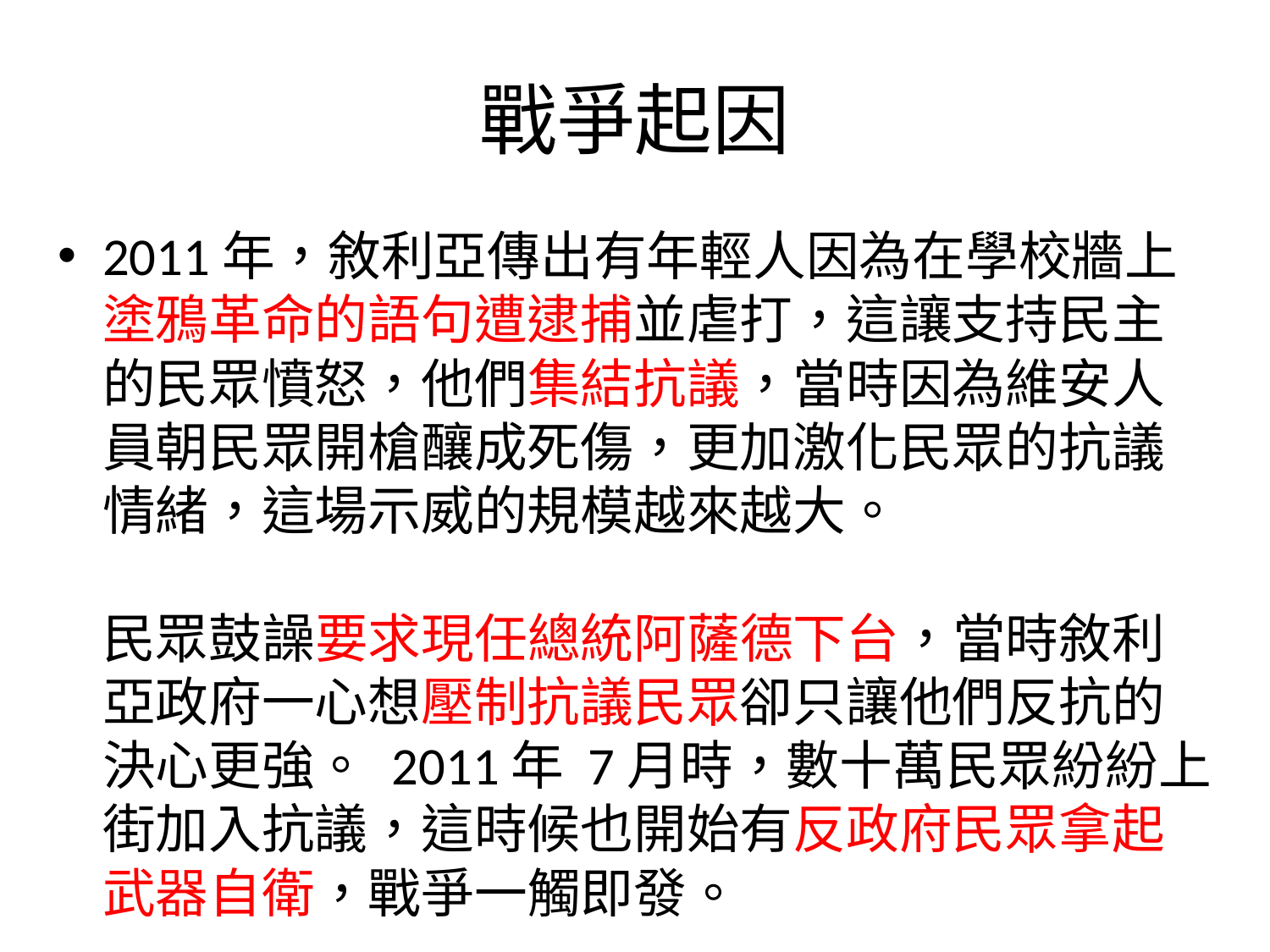

# 戰爭起因
2011年，敘利亞傳出有年輕人因為在學校牆上塗鴉革命的語句遭逮捕並虐打，這讓支持民主的民眾憤怒，他們集結抗議，當時因為維安人員朝民眾開槍釀成死傷，更加激化民眾的抗議情緒，這場示威的規模越來越大。
民眾鼓譟要求現任總統阿薩德下台，當時敘利亞政府一心想壓制抗議民眾卻只讓他們反抗的決心更強。 2011年 7月時，數十萬民眾紛紛上街加入抗議，這時候也開始有反政府民眾拿起武器自衛，戰爭一觸即發。